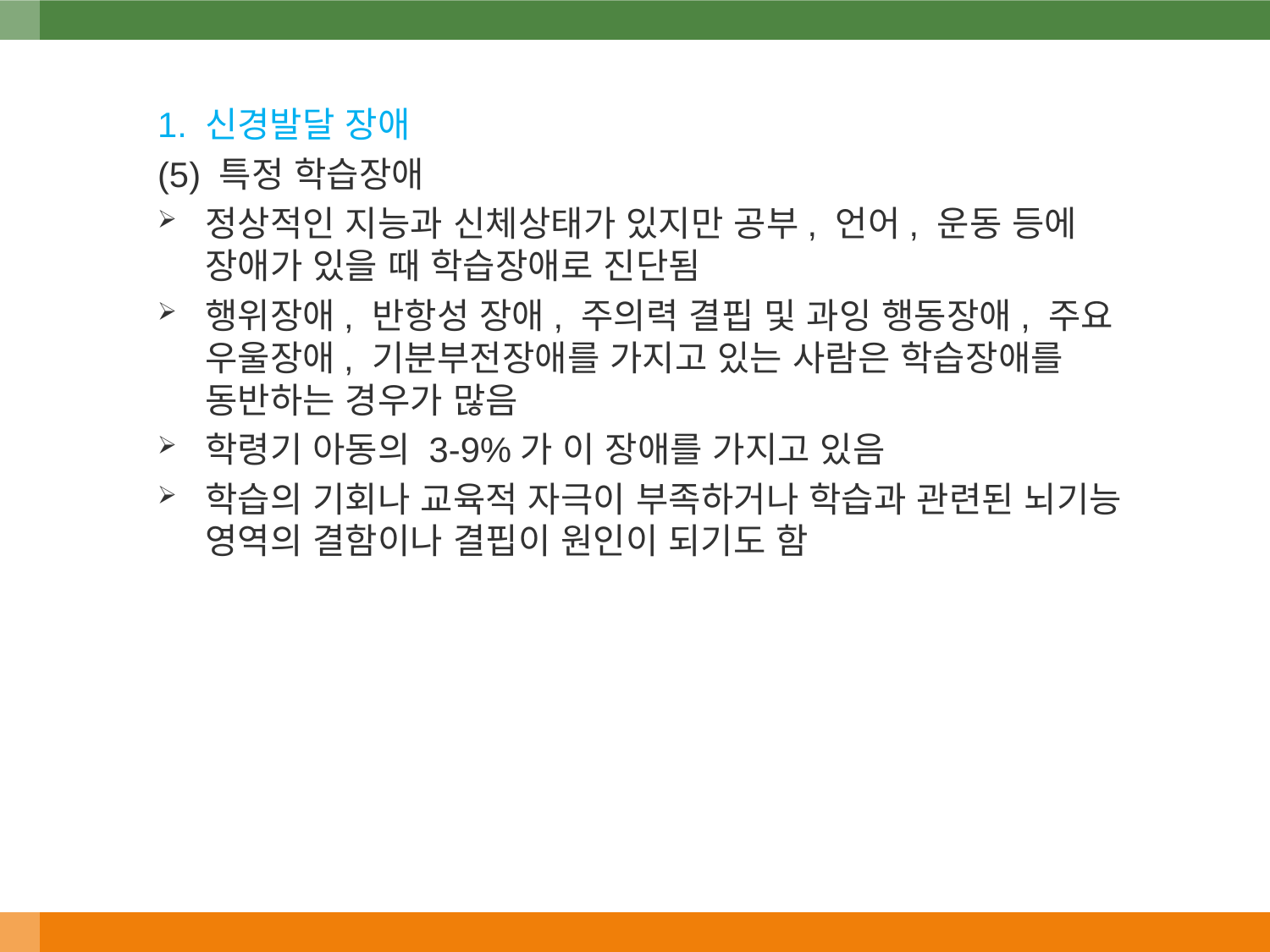

1. 신경발달 장애
(5) 특정 학습장애
정상적인 지능과 신체상태가 있지만 공부, 언어, 운동 등에 장애가 있을 때 학습장애로 진단됨
행위장애, 반항성 장애, 주의력 결핍 및 과잉 행동장애, 주요 우울장애, 기분부전장애를 가지고 있는 사람은 학습장애를 동반하는 경우가 많음
학령기 아동의 3-9%가 이 장애를 가지고 있음
학습의 기회나 교육적 자극이 부족하거나 학습과 관련된 뇌기능 영역의 결함이나 결핍이 원인이 되기도 함